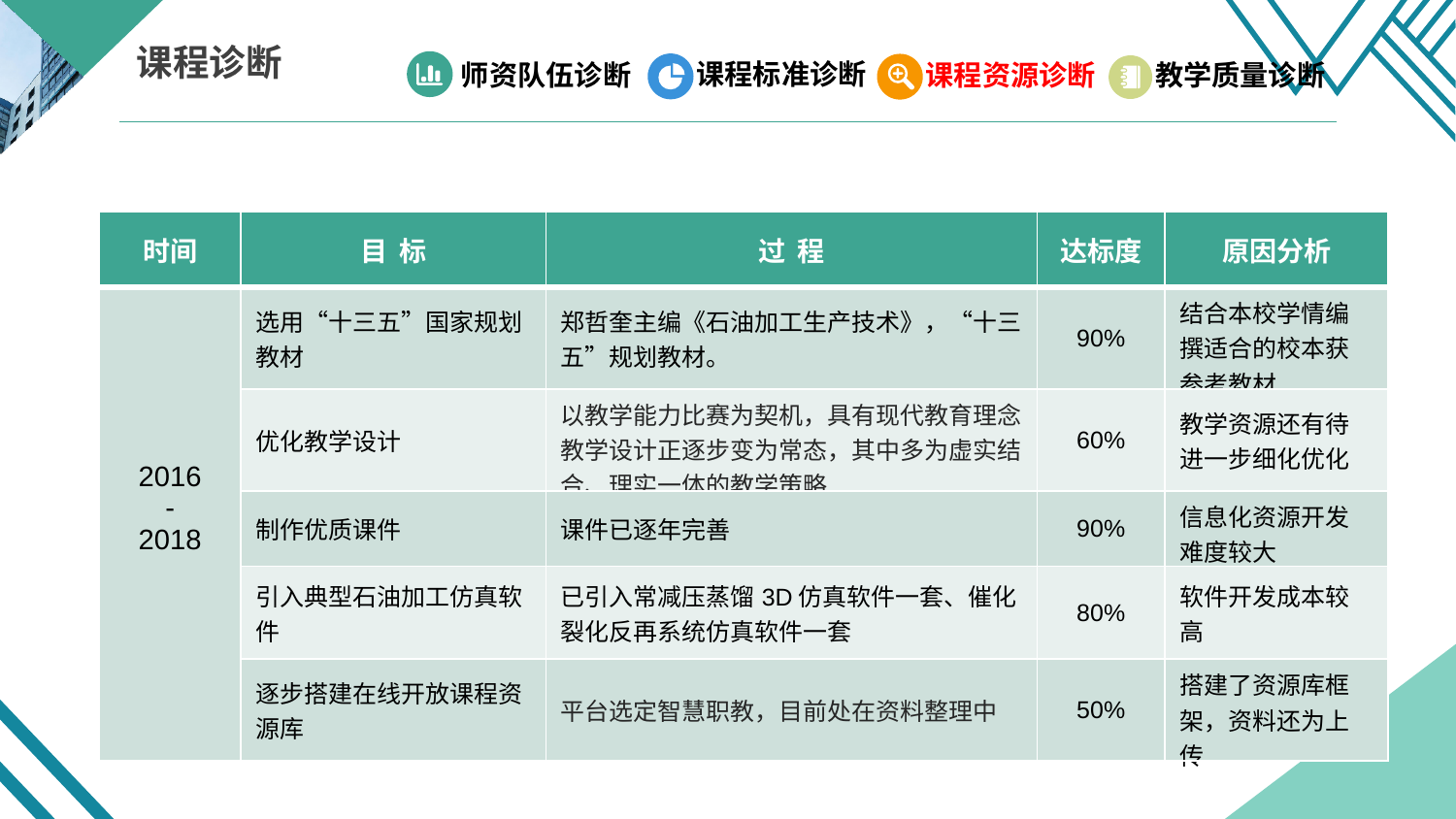

课程诊断
课程标准诊断
师资队伍诊断
课程资源诊断
教学质量诊断

| 时间 | 目 标 | 过 程 | 达标度 | 原因分析 |
| --- | --- | --- | --- | --- |
| 2016 - 2018 | 选用“十三五”国家规划教材 | 郑哲奎主编《石油加工生产技术》，“十三五”规划教材。 | 90% | 结合本校学情编撰适合的校本获参考教材 |
|  | 优化教学设计 | 以教学能力比赛为契机，具有现代教育理念教学设计正逐步变为常态，其中多为虚实结合、理实一体的教学策略 | 60% | 教学资源还有待进一步细化优化 |
|  | 制作优质课件 | 课件已逐年完善 | 90% | 信息化资源开发难度较大 |
|  | 引入典型石油加工仿真软件 | 已引入常减压蒸馏3D仿真软件一套、催化裂化反再系统仿真软件一套 | 80% | 软件开发成本较高 |
|  | 逐步搭建在线开放课程资源库 | 平台选定智慧职教，目前处在资料整理中 | 50% | 搭建了资源库框架，资料还为上传 |